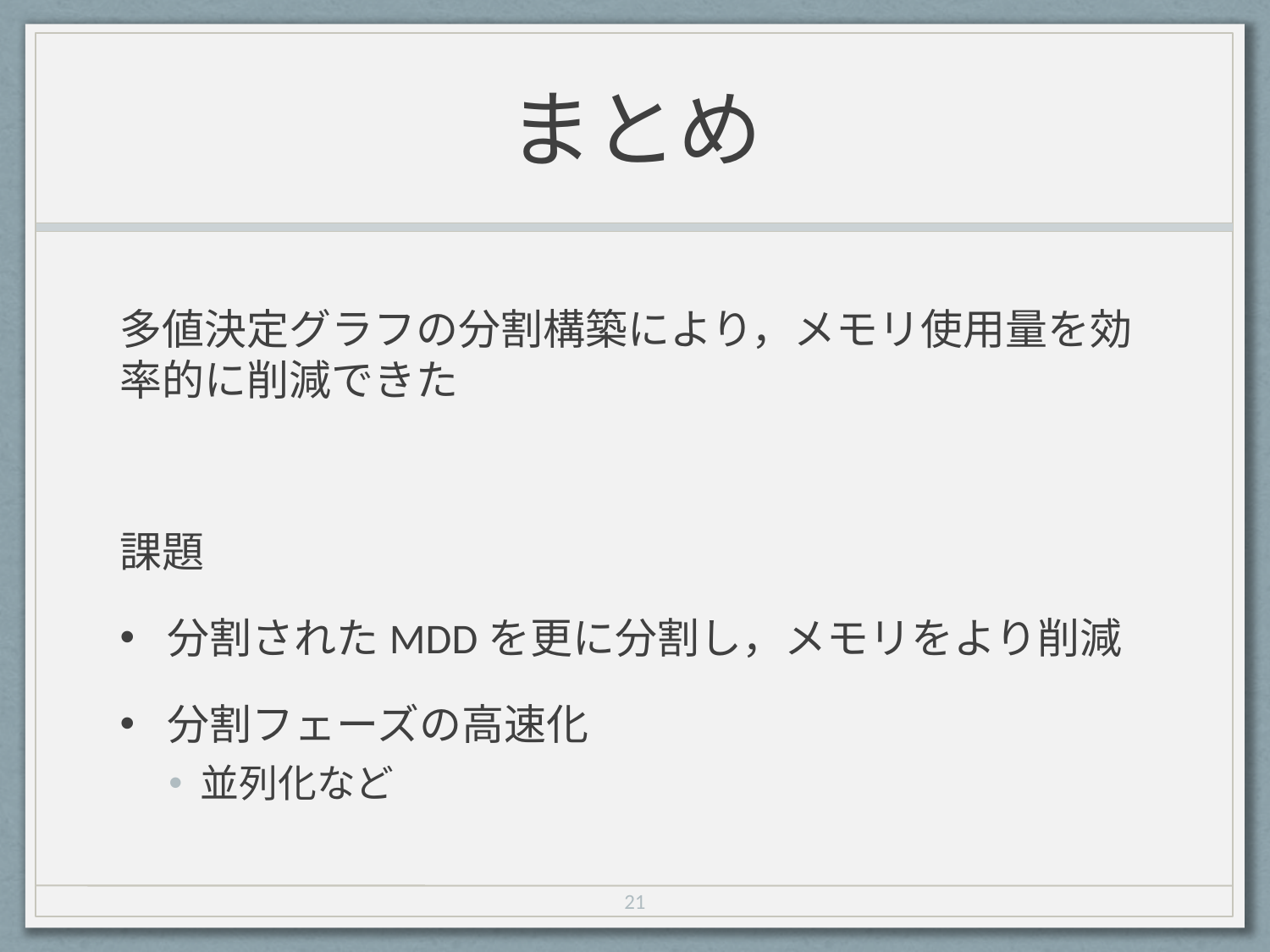

# まとめ
多値決定グラフの分割構築により，メモリ使用量を効率的に削減できた

課題
分割されたMDDを更に分割し，メモリをより削減
分割フェーズの高速化
並列化など
21